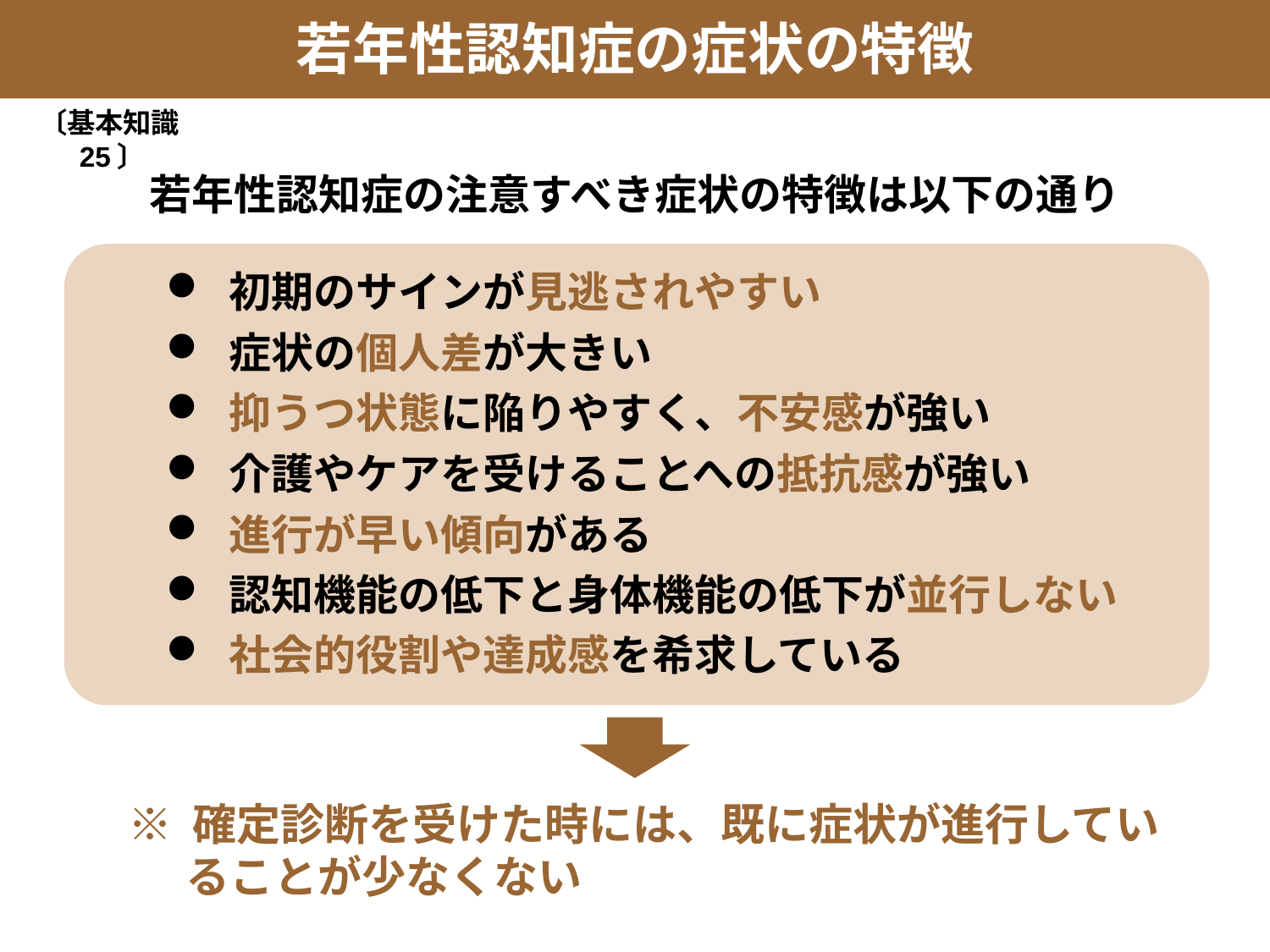

若年性認知症の症状の特徴
〔基本知識25〕
若年性認知症の注意すべき症状の特徴は以下の通り

初期のサインが見逃されやすい
症状の個人差が大きい
抑うつ状態に陥りやすく、不安感が強い
介護やケアを受けることへの抵抗感が強い
進行が早い傾向がある
認知機能の低下と身体機能の低下が並行しない
社会的役割や達成感を希求している

※ 確定診断を受けた時には、既に症状が進行していることが少なくない